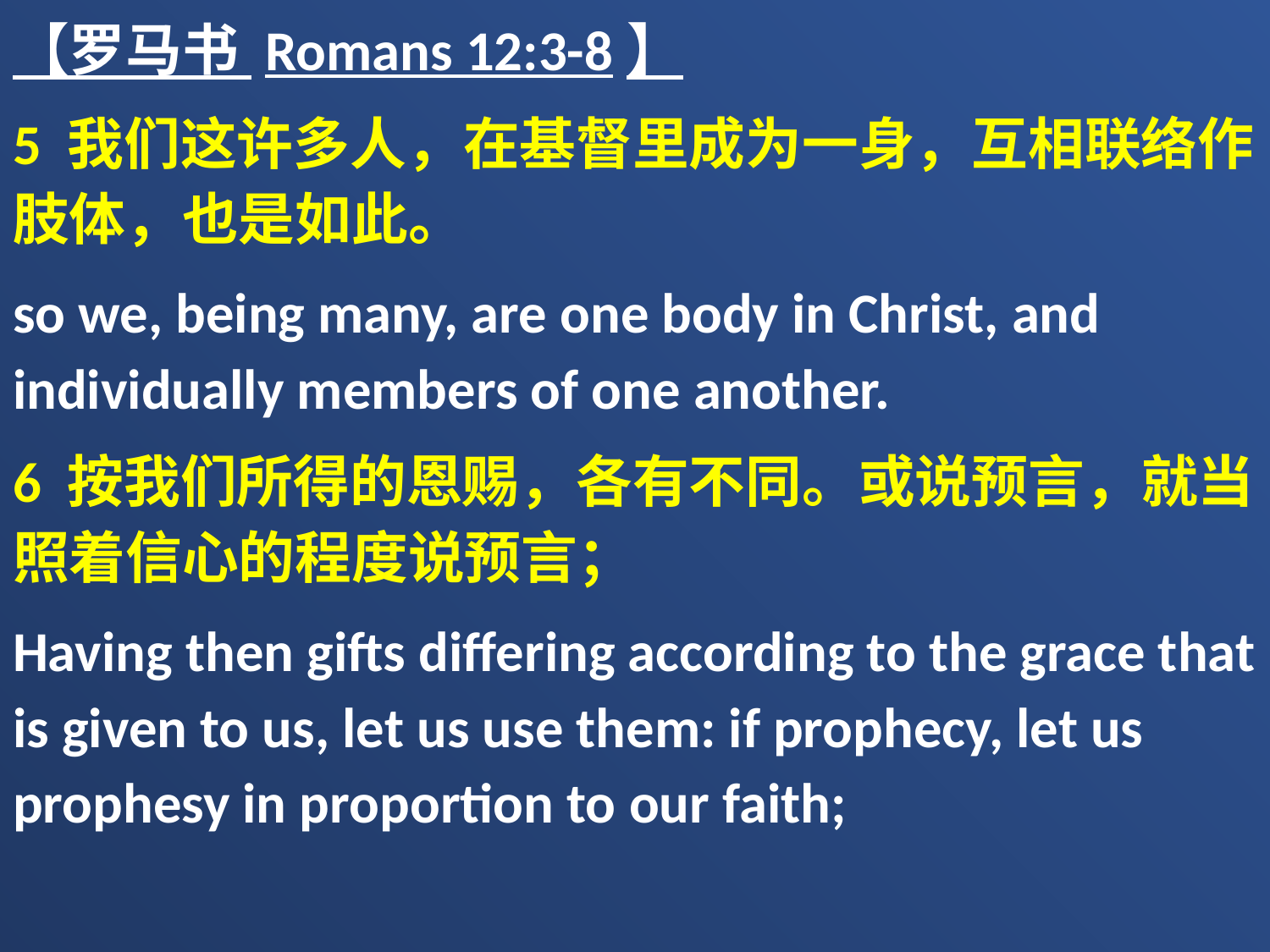

【罗马书 Romans 12:3-8】
5 我们这许多人，在基督里成为一身，互相联络作肢体，也是如此。
so we, being many, are one body in Christ, and individually members of one another.
6 按我们所得的恩赐，各有不同。或说预言，就当照着信心的程度说预言；
Having then gifts differing according to the grace that is given to us, let us use them: if prophecy, let us prophesy in proportion to our faith;